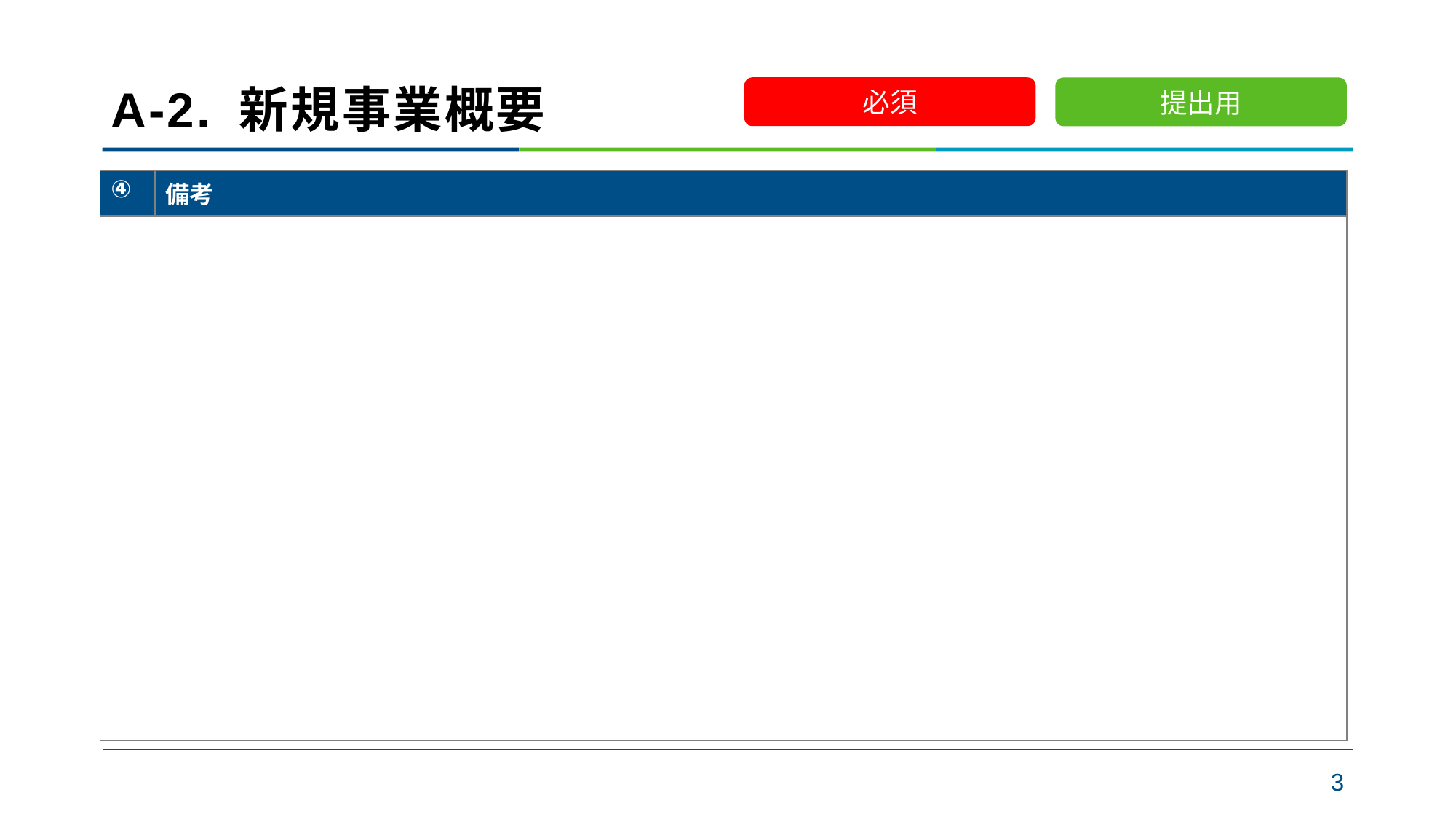

# A-2. 新規事業概要
必須
提出用
| ④ | 備考 |
| --- | --- |
|  |  |
3